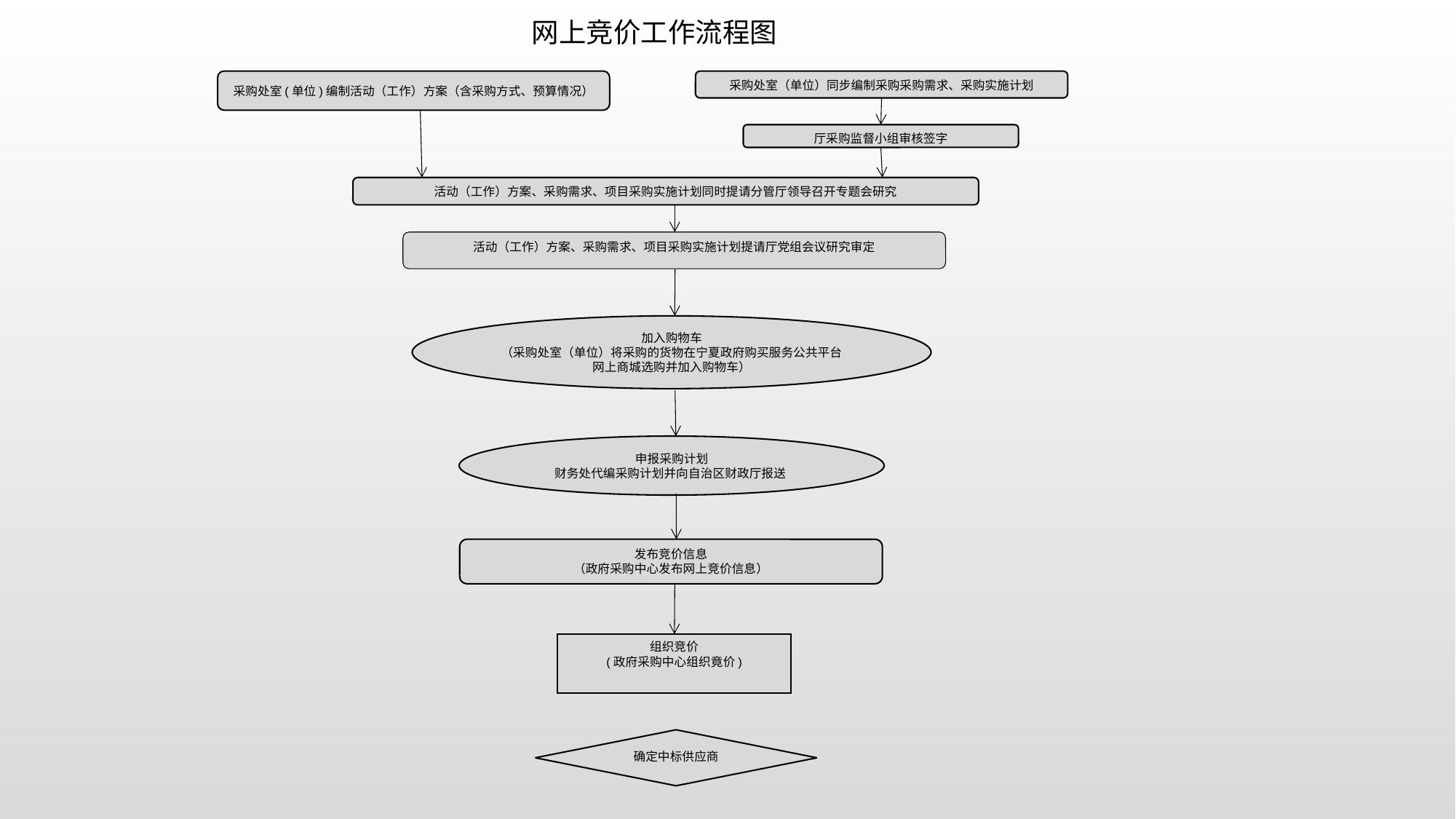

网上竞价工作流程图
采购处室(单位)编制活动（工作）方案（含采购方式、预算情况）
采购处室（单位）同步编制采购采购需求、采购实施计划
厅采购监督小组审核签字
活动（工作）方案、采购需求、项目采购实施计划同时提请分管厅领导召开专题会研究
活动（工作）方案、采购需求、项目采购实施计划提请厅党组会议研究审定
加入购物车
（采购处室（单位）将采购的货物在宁夏政府购买服务公共平台网上商城选购并加入购物车）
申报采购计划
财务处代编采购计划并向自治区财政厅报送
发布竞价信息
（政府采购中心发布网上竞价信息）
组织竞价
(政府采购中心组织竟价)
确定中标供应商